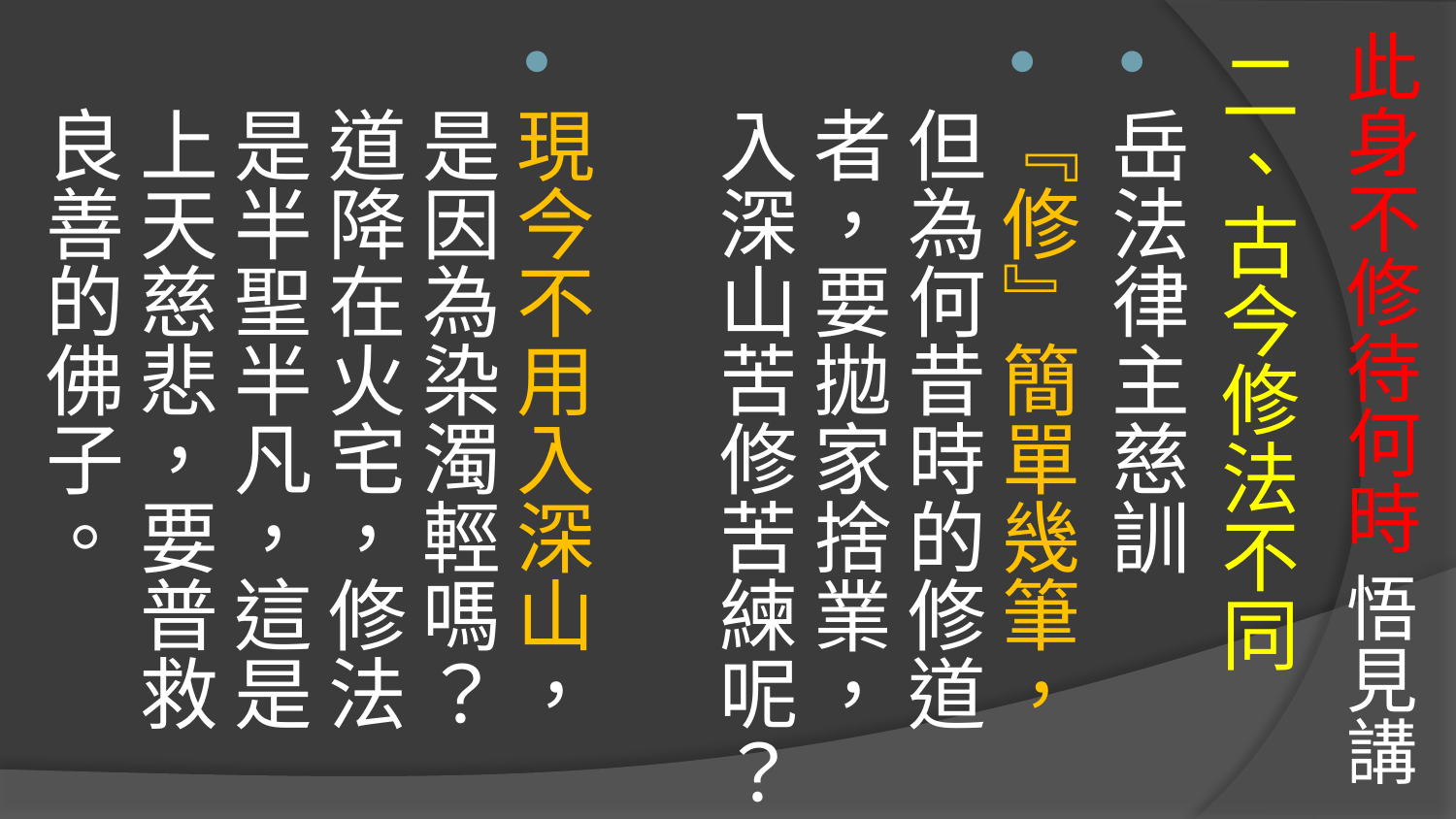

# 此身不修待何時 悟見講
二、古今修法不同
岳法律主慈訓
『修』簡單幾筆， 但為何昔時的修道者，要拋家捨業， 入深山苦修苦練呢？
現今不用入深山，是因為染濁輕嗎？道降在火宅，修法是半聖半凡，這是上天慈悲，要普救良善的佛子。